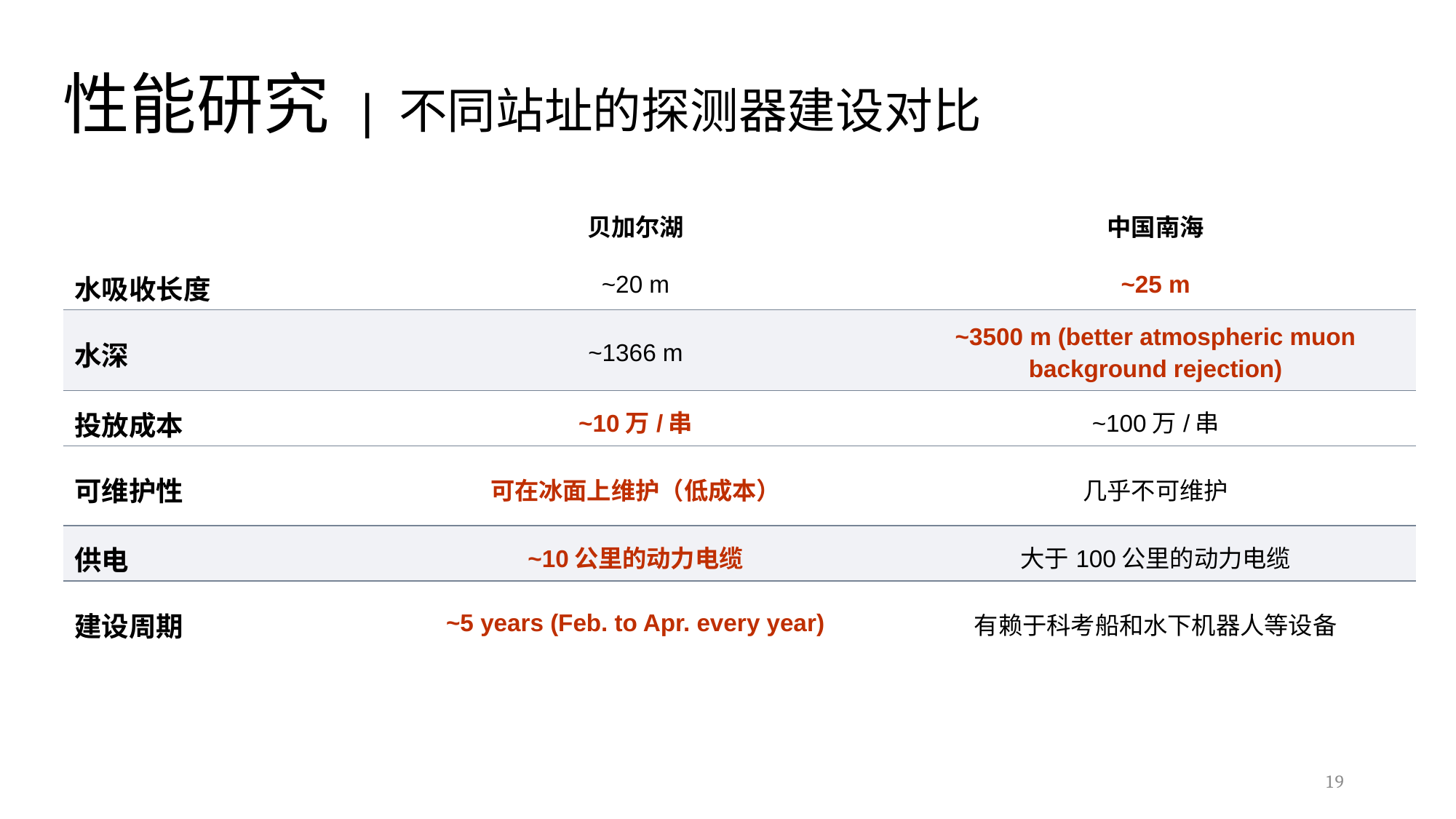

性能研究 | 不同站址的探测器建设对比
|  | 贝加尔湖 | 中国南海 |
| --- | --- | --- |
| 水吸收长度 | ~20 m | ~25 m |
| 水深 | ~1366 m | ~3500 m (better atmospheric muon background rejection) |
| 投放成本 | ~10万/串 | ~100万/串 |
| 可维护性 | 可在冰面上维护（低成本） | 几乎不可维护 |
| 供电 | ~10公里的动力电缆 | 大于100公里的动力电缆 |
| 建设周期 | ~5 years (Feb. to Apr. every year) | 有赖于科考船和水下机器人等设备 |
19